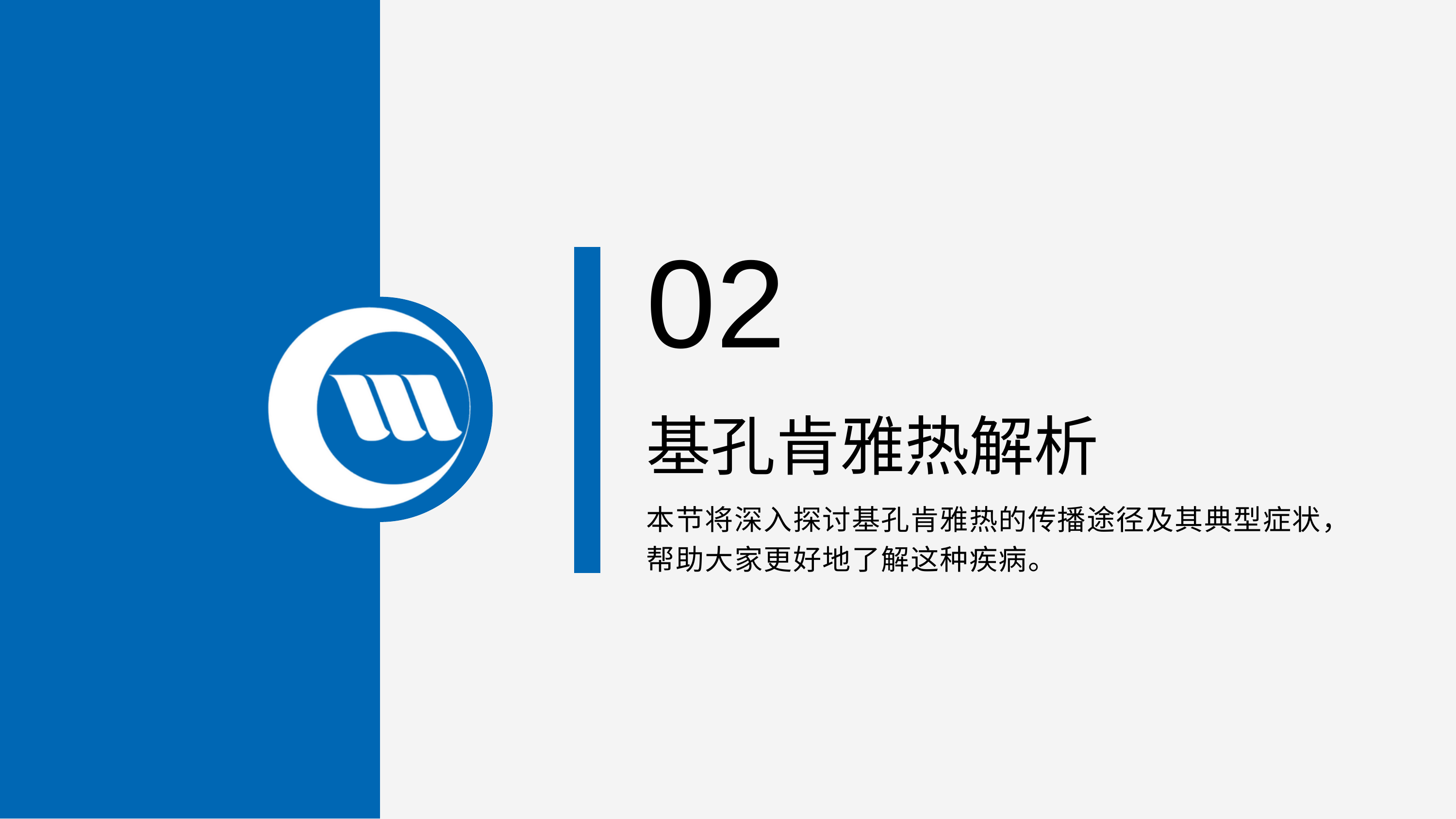

02

基孔肯雅热解析
本节将深入探讨基孔肯雅热的传播途径及其典型症状，帮助大家更好地了解这种疾病。